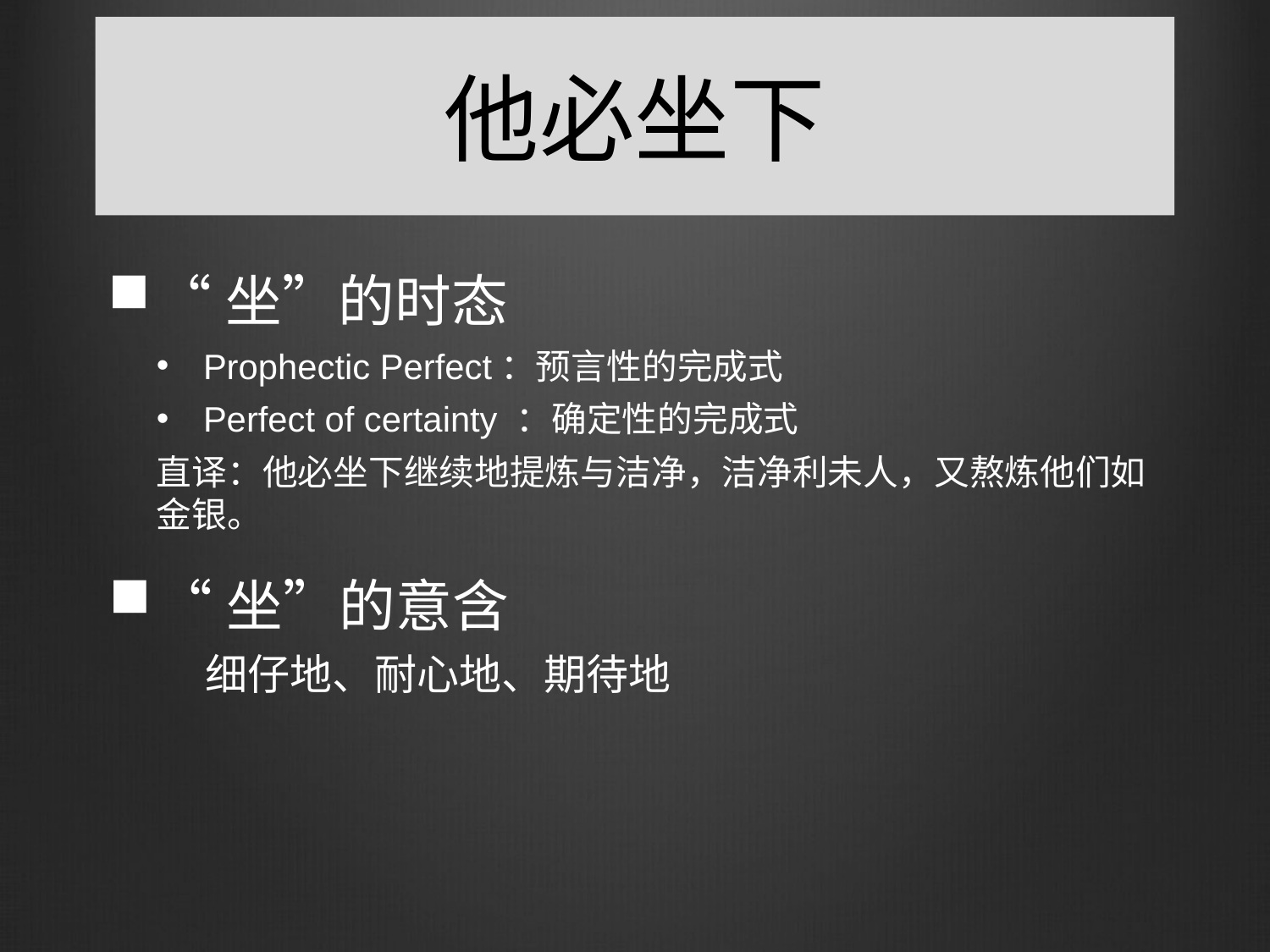

# 他必坐下
“坐”的时态
Prophectic Perfect：预言性的完成式
Perfect of certainty ：确定性的完成式
直译：他必坐下继续地提炼与洁净，洁净利未人，又熬炼他们如金银。
“坐”的意含
细仔地、耐心地、期待地